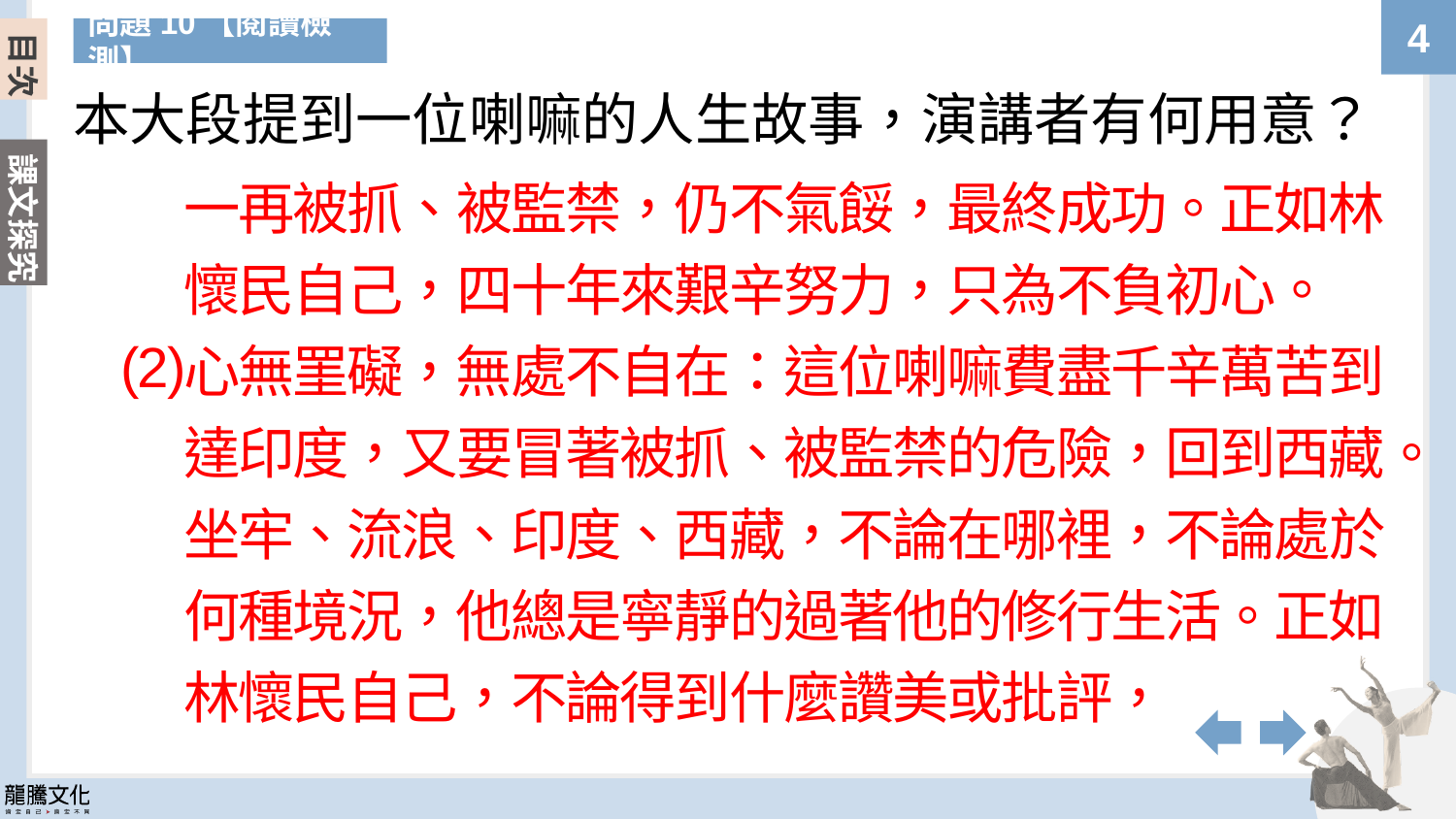

目次
問題10【閱讀檢測】
本大段提到一位喇嘛的人生故事，演講者有何用意？
一再被抓、被監禁，仍不氣餒，最終成功。正如林懷民自己，四十年來艱辛努力，只為不負初心。
心無罣礙，無處不自在：這位喇嘛費盡千辛萬苦到達印度，又要冒著被抓、被監禁的危險，回到西藏。坐牢、流浪、印度、西藏，不論在哪裡，不論處於何種境況，他總是寧靜的過著他的修行生活。正如林懷民自己，不論得到什麼讚美或批評，
(2)